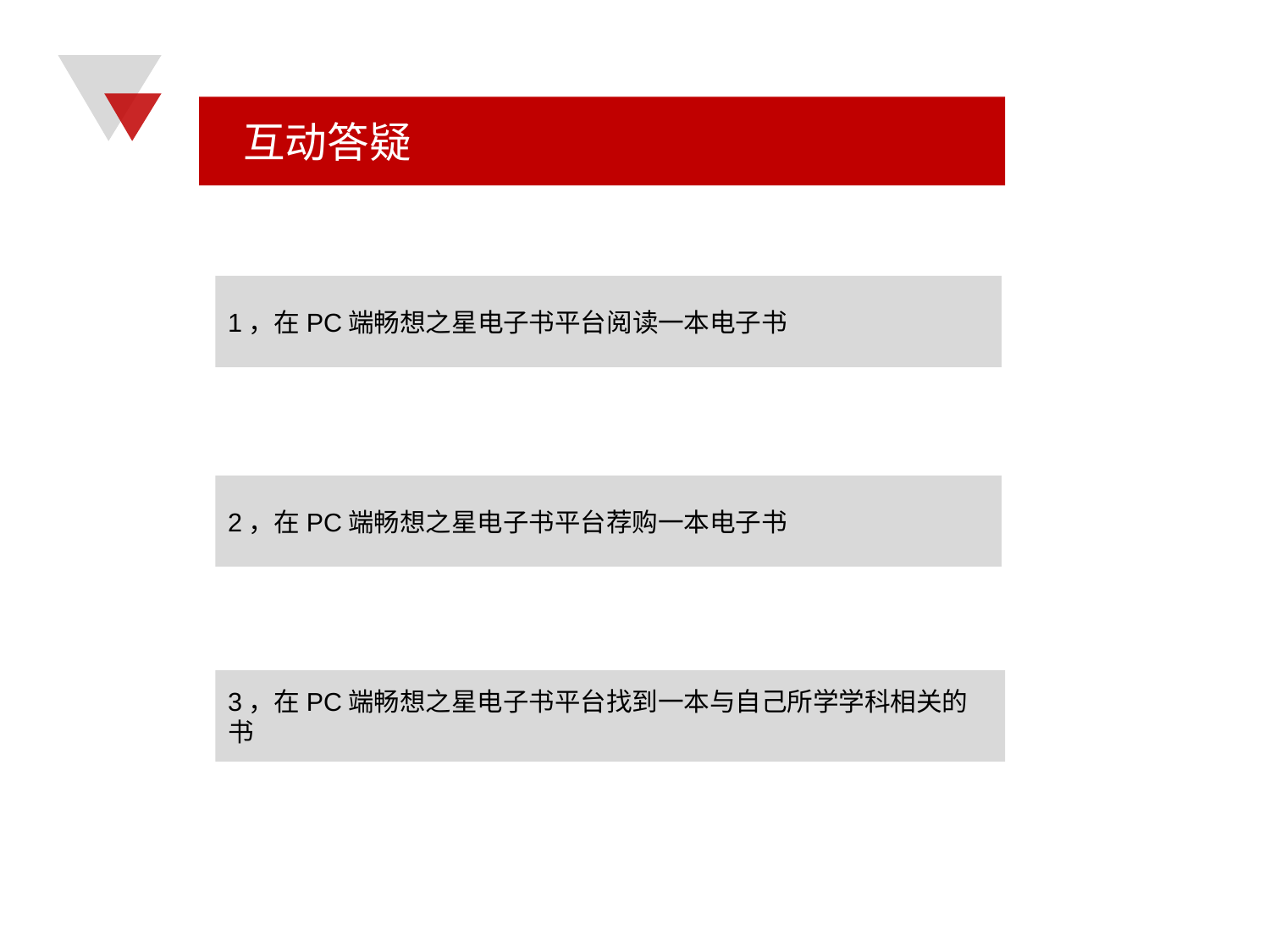

互动答疑
1，在PC端畅想之星电子书平台阅读一本电子书
2，在PC端畅想之星电子书平台荐购一本电子书
3，在PC端畅想之星电子书平台找到一本与自己所学学科相关的书